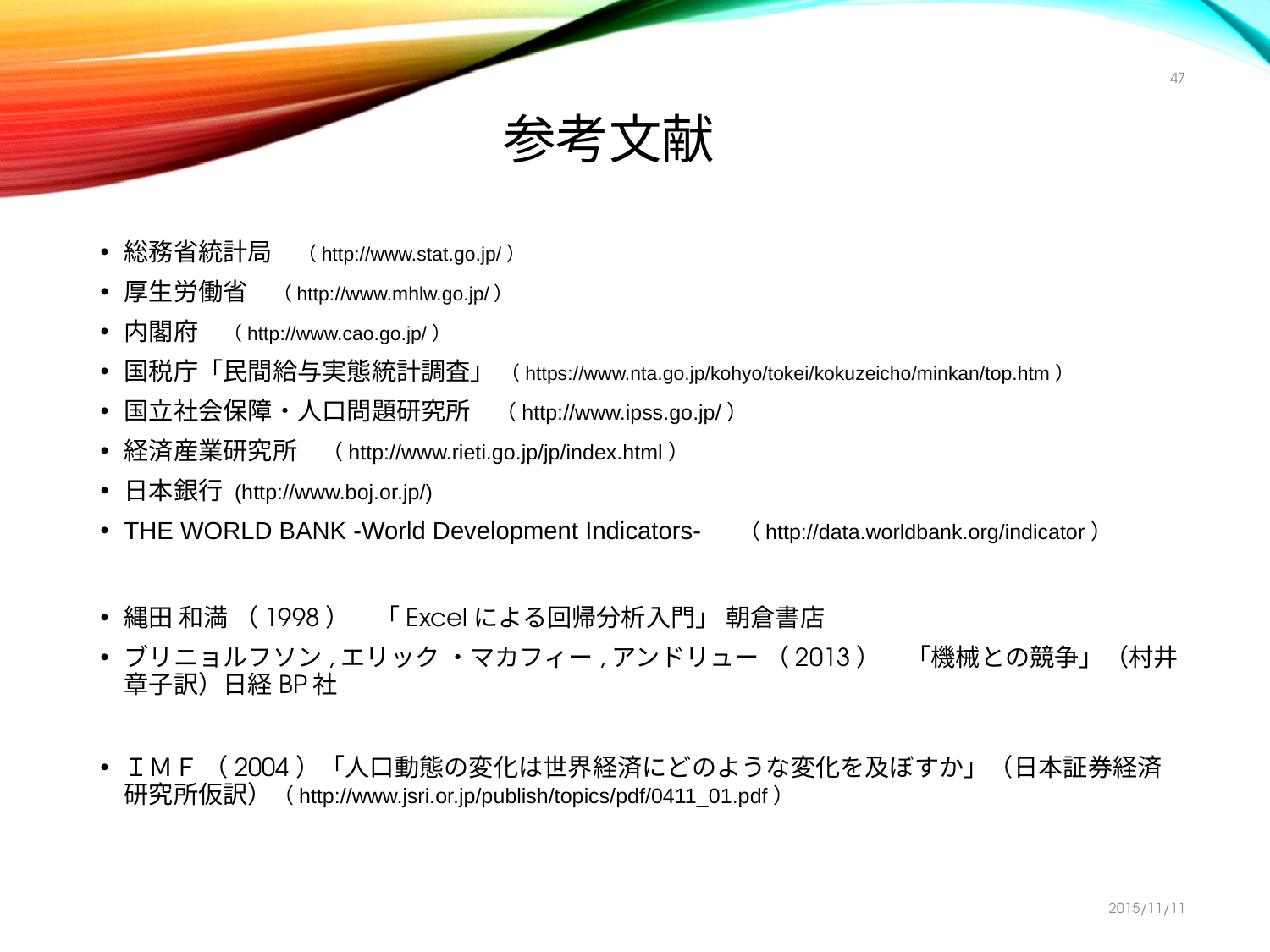

# 参考文献
47
総務省統計局　（http://www.stat.go.jp/）
厚生労働省　（http://www.mhlw.go.jp/）
内閣府　（http://www.cao.go.jp/）
国税庁「民間給与実態統計調査」 （https://www.nta.go.jp/kohyo/tokei/kokuzeicho/minkan/top.htm）
国立社会保障・人口問題研究所　（http://www.ipss.go.jp/）
経済産業研究所　（http://www.rieti.go.jp/jp/index.html）
日本銀行 (http://www.boj.or.jp/)
THE WORLD BANK -World Development Indicators- 　（http://data.worldbank.org/indicator）

縄田 和満 （1998）　「Excelによる回帰分析入門」 朝倉書店
ブリニョルフソン,エリック ・マカフィー,アンドリュー （2013）　「機械との競争」（村井章子訳）日経BP社

ＩＭＦ （2004）「人口動態の変化は世界経済にどのような変化を及ぼすか」（日本証券経済研究所仮訳）（http://www.jsri.or.jp/publish/topics/pdf/0411_01.pdf）

2015/11/11